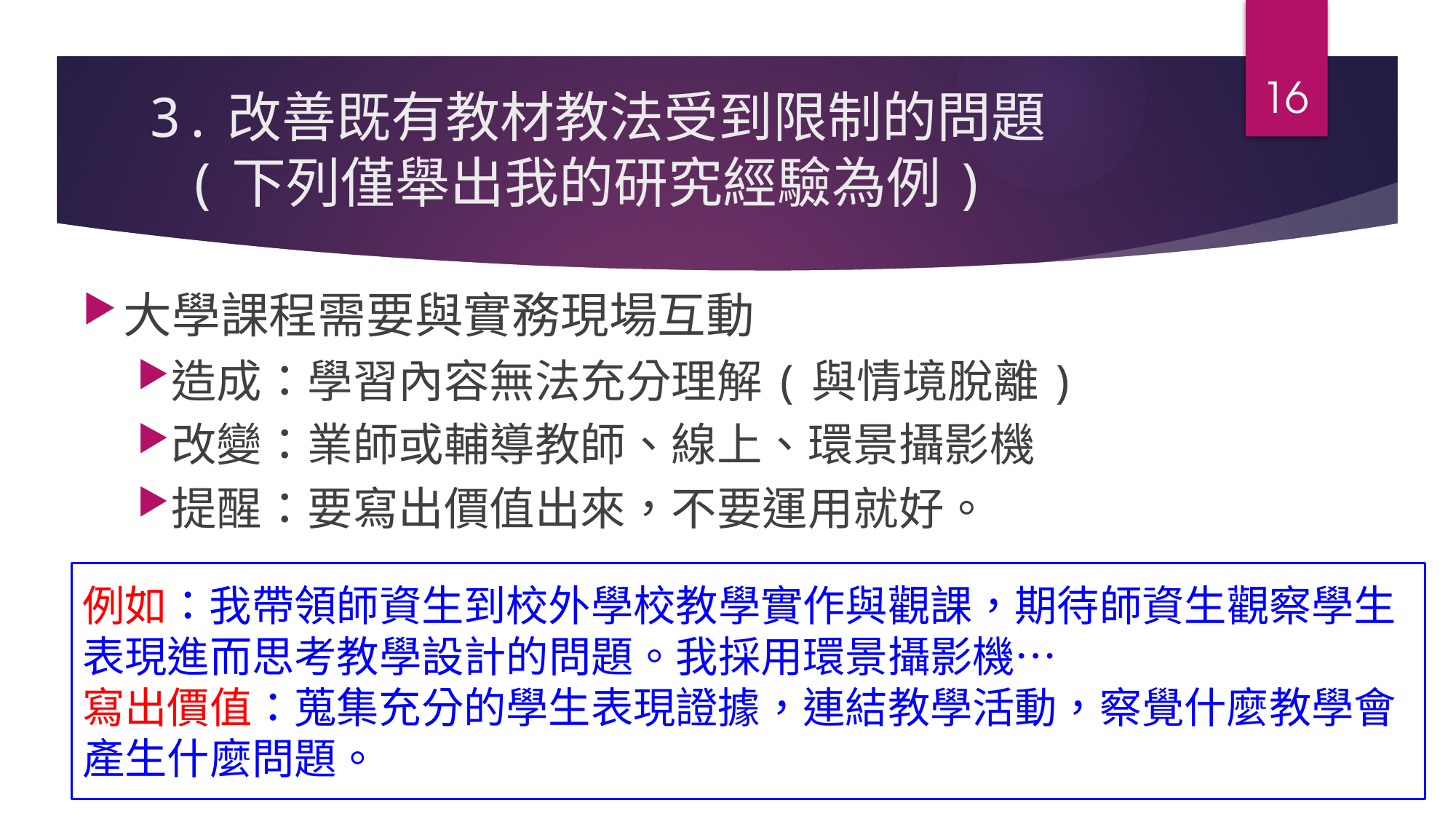

16
# 3.改善既有教材教法受到限制的問題 (下列僅舉出我的研究經驗為例)
大學課程需要與實務現場互動
造成：學習內容無法充分理解(與情境脫離)
改變：業師或輔導教師、線上、環景攝影機
提醒：要寫出價值出來，不要運用就好。
例如：我帶領師資生到校外學校教學實作與觀課，期待師資生觀察學生表現進而思考教學設計的問題。我採用環景攝影機…
寫出價值：蒐集充分的學生表現證據，連結教學活動，察覺什麼教學會產生什麼問題。